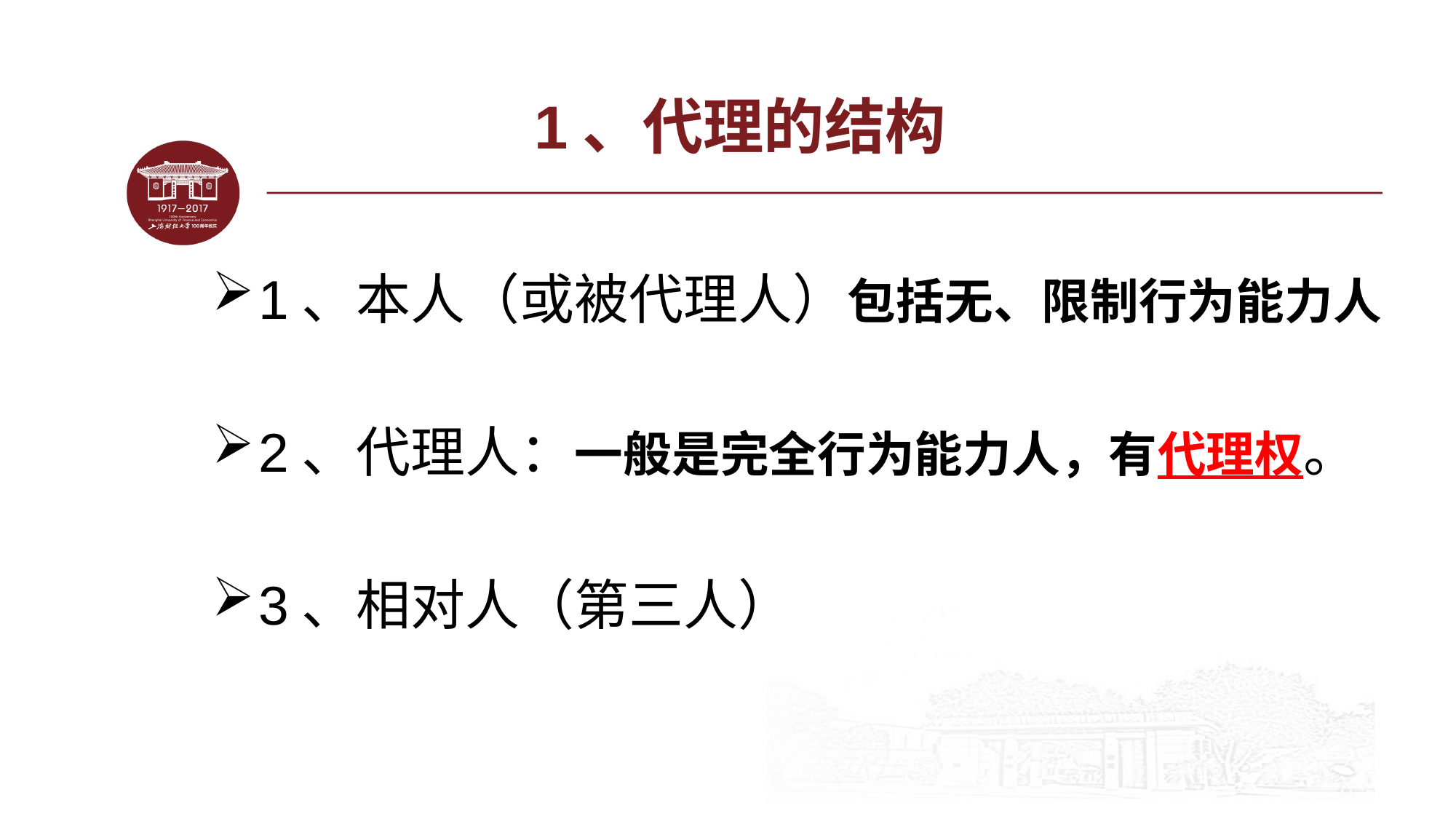

# 1、代理的结构
1、本人（或被代理人）包括无、限制行为能力人

2、代理人：一般是完全行为能力人，有代理权。

3、相对人（第三人）